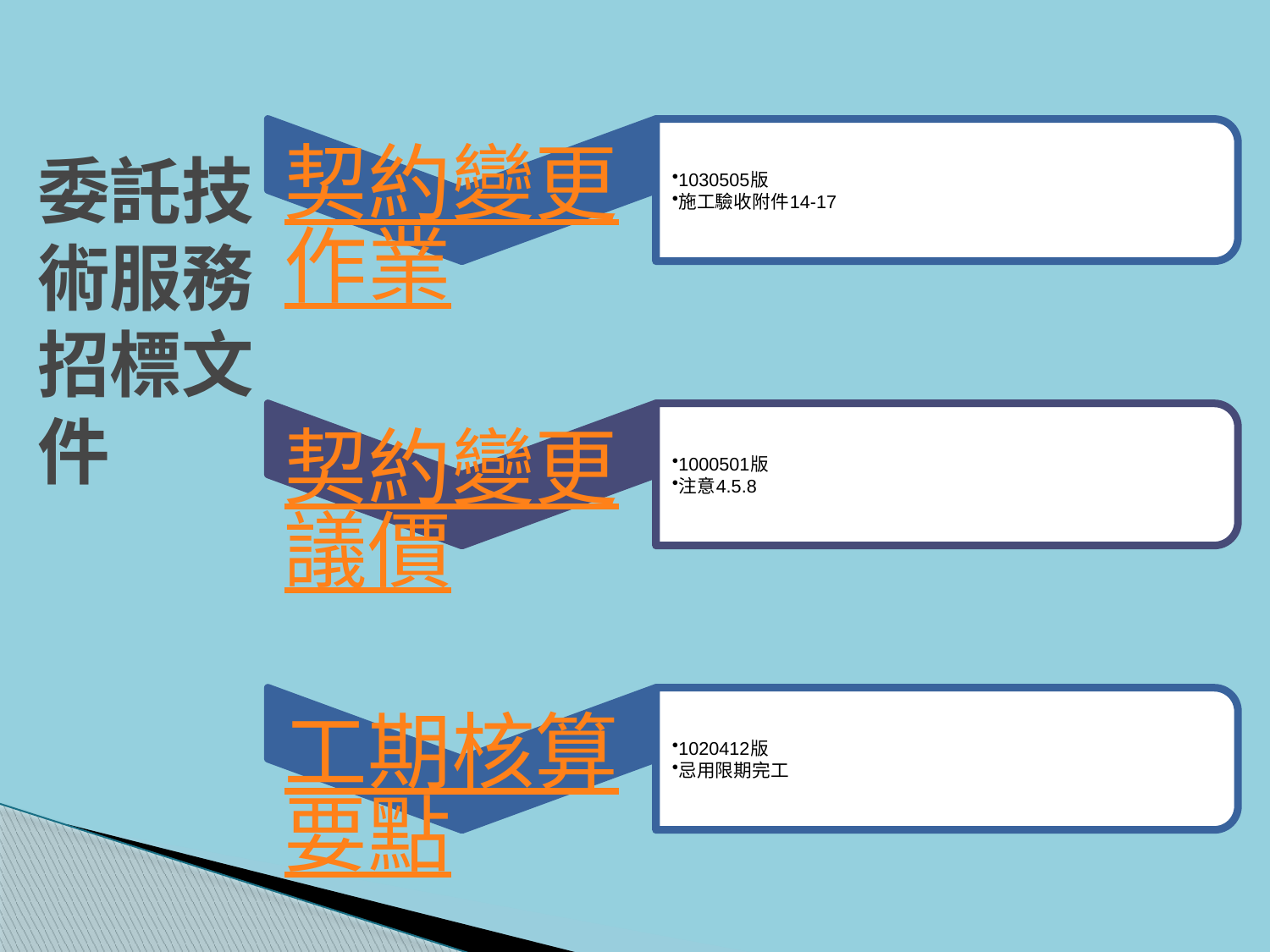

# 委託技術服務招標文件
1030505版
施工驗收附件14-17
1000501版
注意4.5.8
工期核算要點
1020412版
忌用限期完工